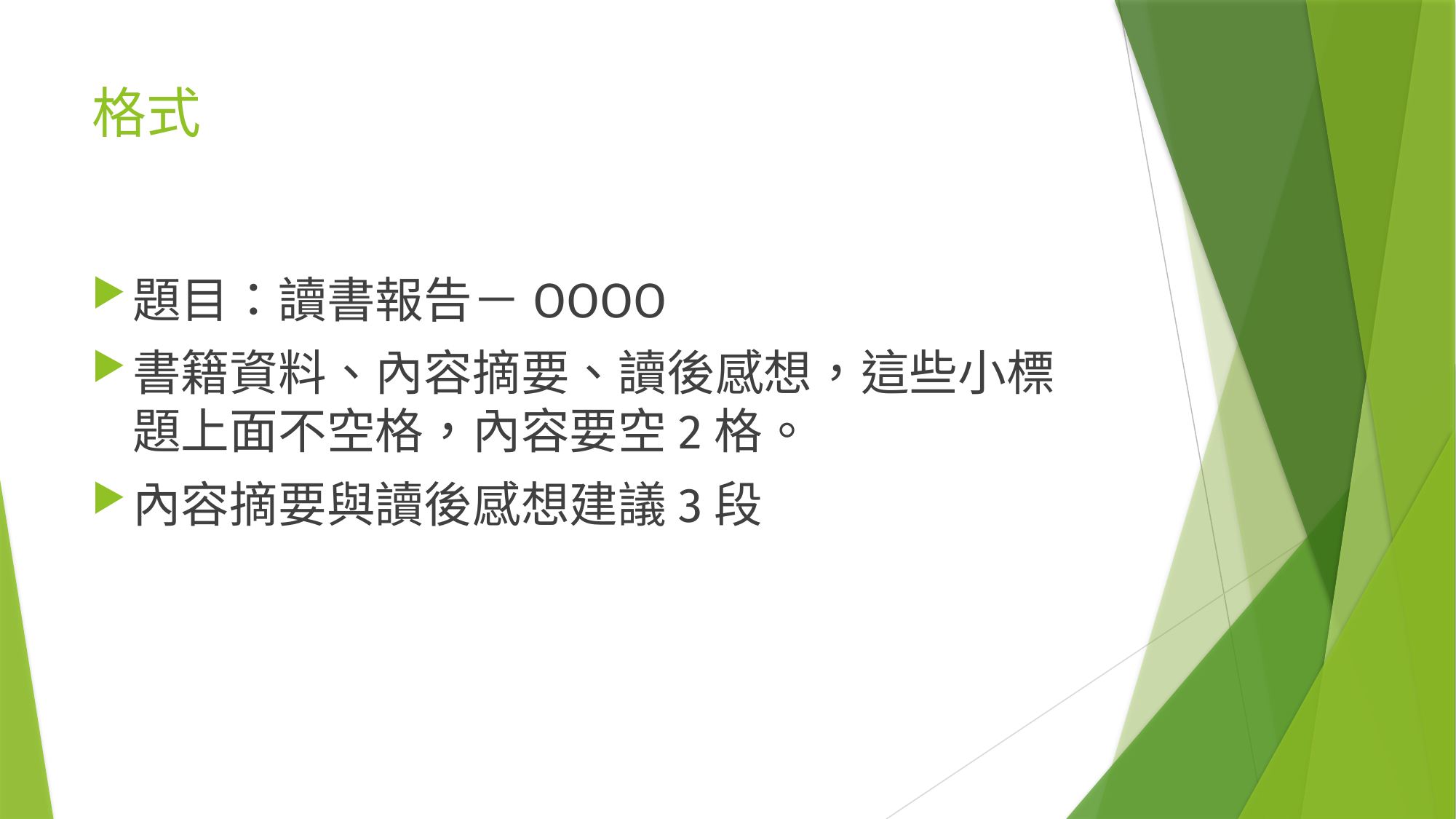

# 格式
題目：讀書報告－OOOO
書籍資料、內容摘要、讀後感想，這些小標題上面不空格，內容要空2格。
內容摘要與讀後感想建議3段